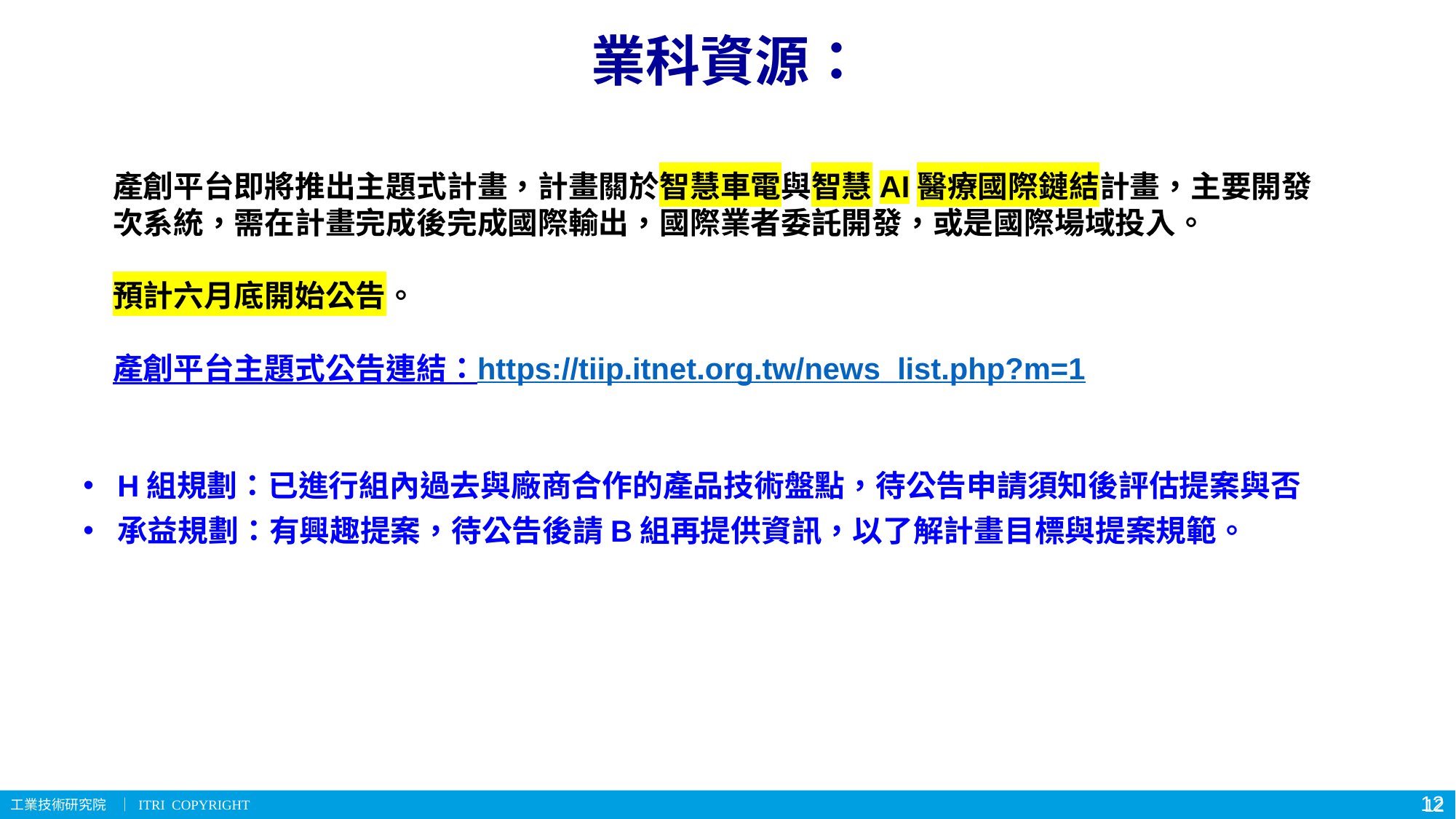

# 業科資源：
產創平台即將推出主題式計畫，計畫關於智慧車電與智慧AI醫療國際鏈結計畫，主要開發次系統，需在計畫完成後完成國際輸出，國際業者委託開發，或是國際場域投入。

預計六月底開始公告。

產創平台主題式公告連結：https://tiip.itnet.org.tw/news_list.php?m=1
H組規劃：已進行組內過去與廠商合作的產品技術盤點，待公告申請須知後評估提案與否
承益規劃：有興趣提案，待公告後請B組再提供資訊，以了解計畫目標與提案規範。
12